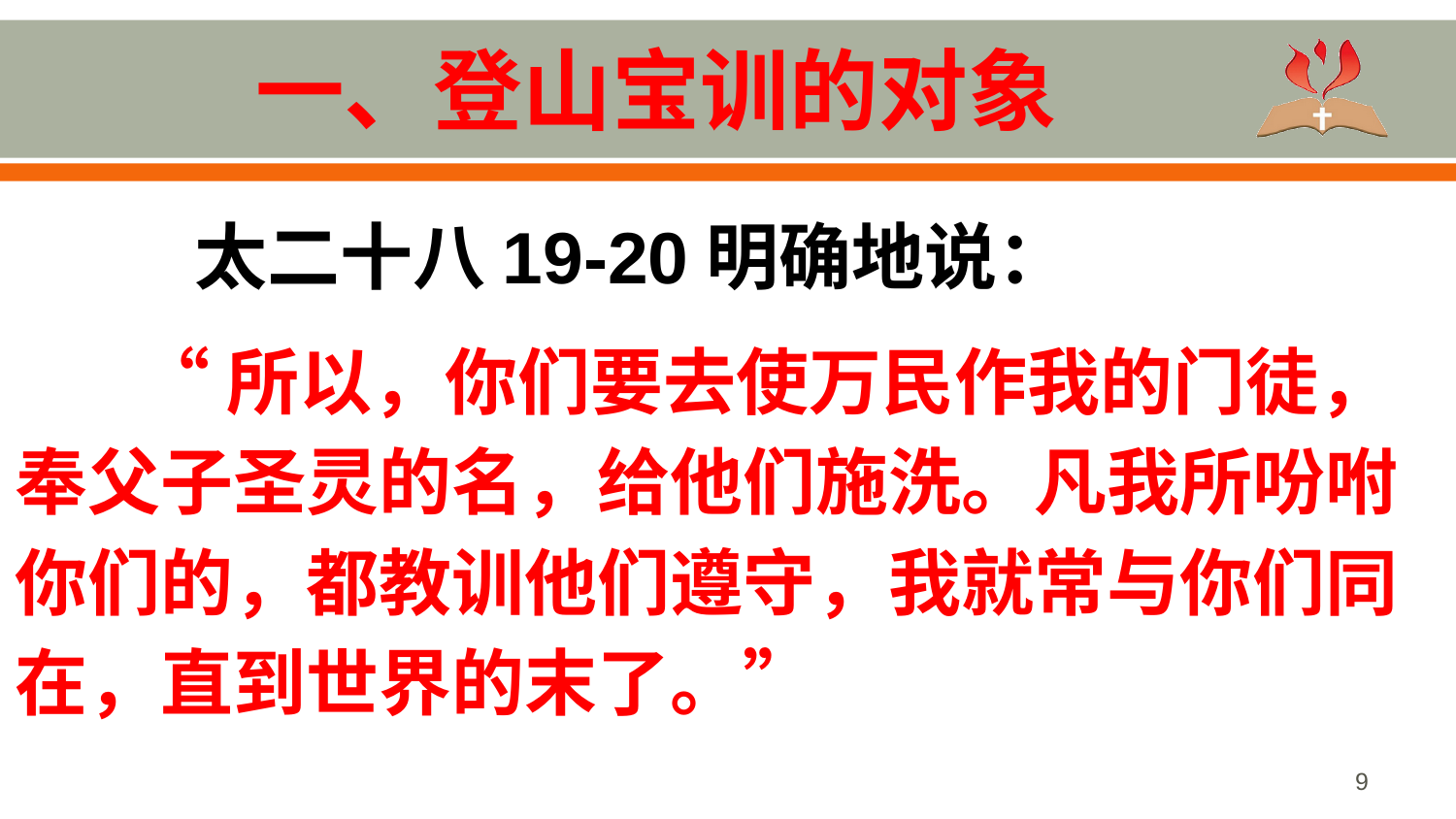

# 一、登山宝训的对象
         太二十八19-20明确地说：
   “所以，你们要去使万民作我的门徒，奉父子圣灵的名，给他们施洗。凡我所吩咐你们的，都教训他们遵守，我就常与你们同在，直到世界的末了。”

9